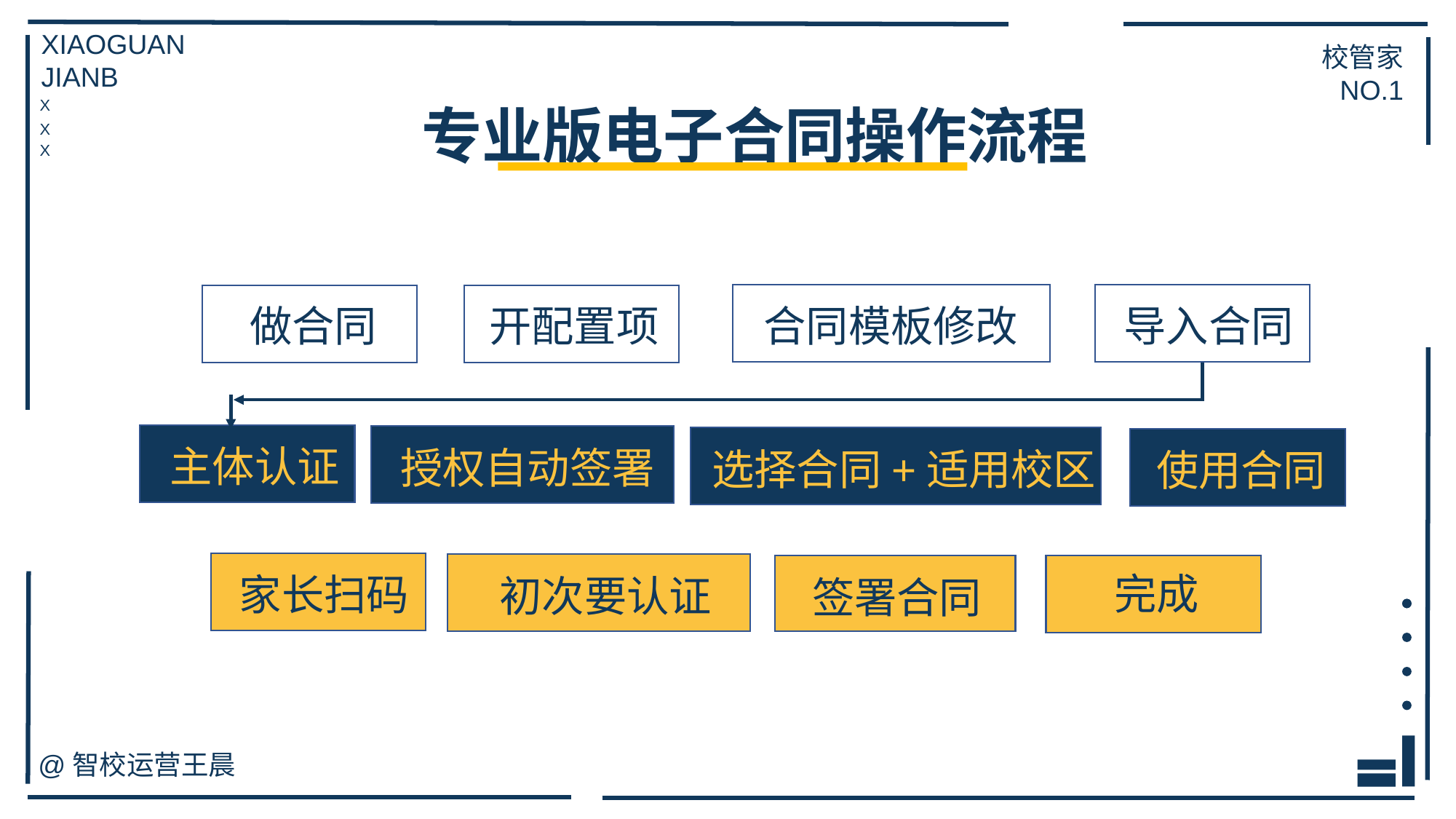

XIAOGUAN
JIANB
校管家
NO.1
X
专业版电子合同操作流程
X
X

做合同
开配置项
合同模板修改
导入合同

主体认证
授权自动签署
选择合同+适用校区
使用合同

完成
家长扫码
初次要认证
签署合同

@智校运营王晨